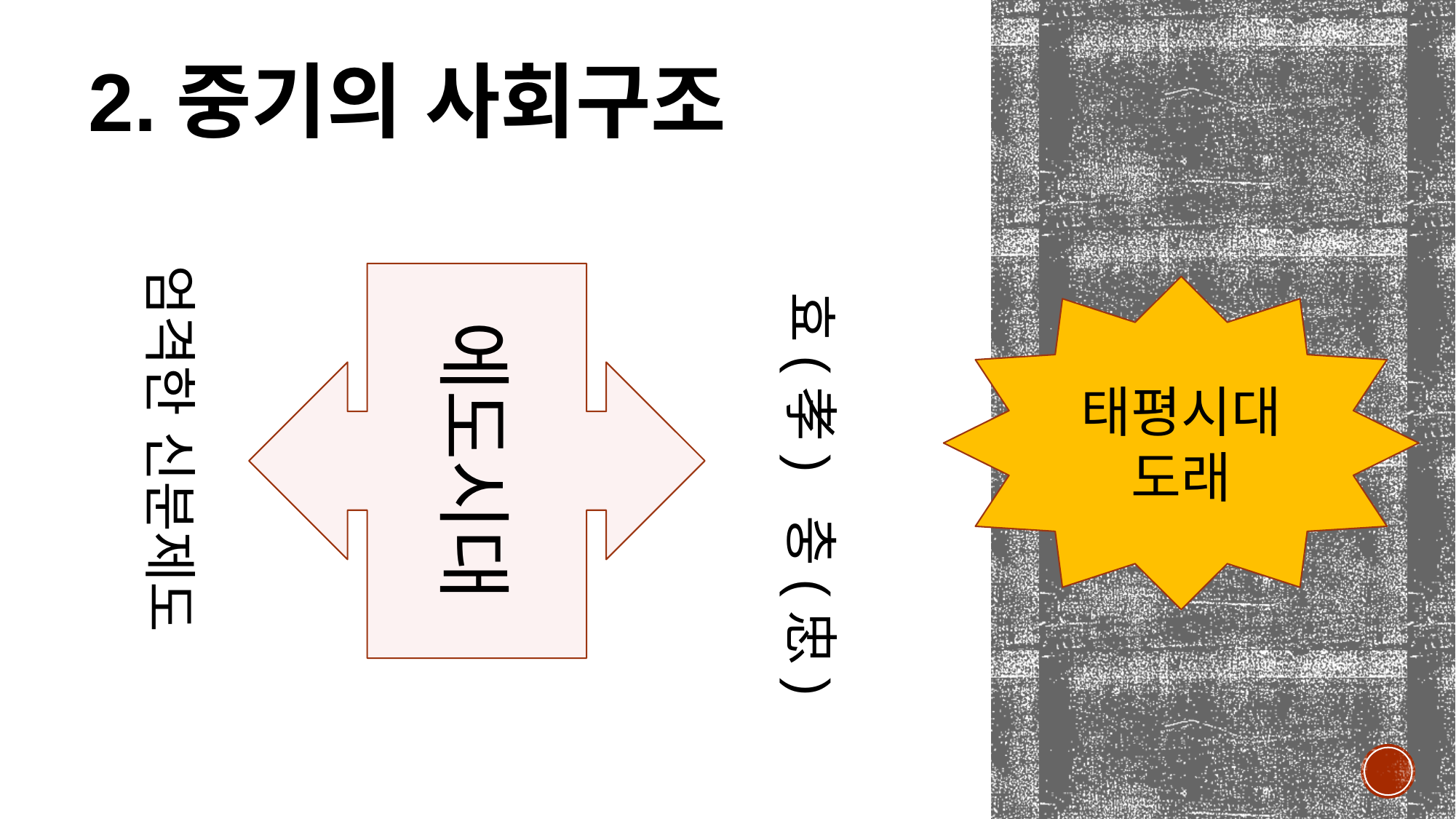

# 2.중기의 사회구조
엄격한 신분제도
에도시대
태평시대 도래
효(孝)  충(忠)